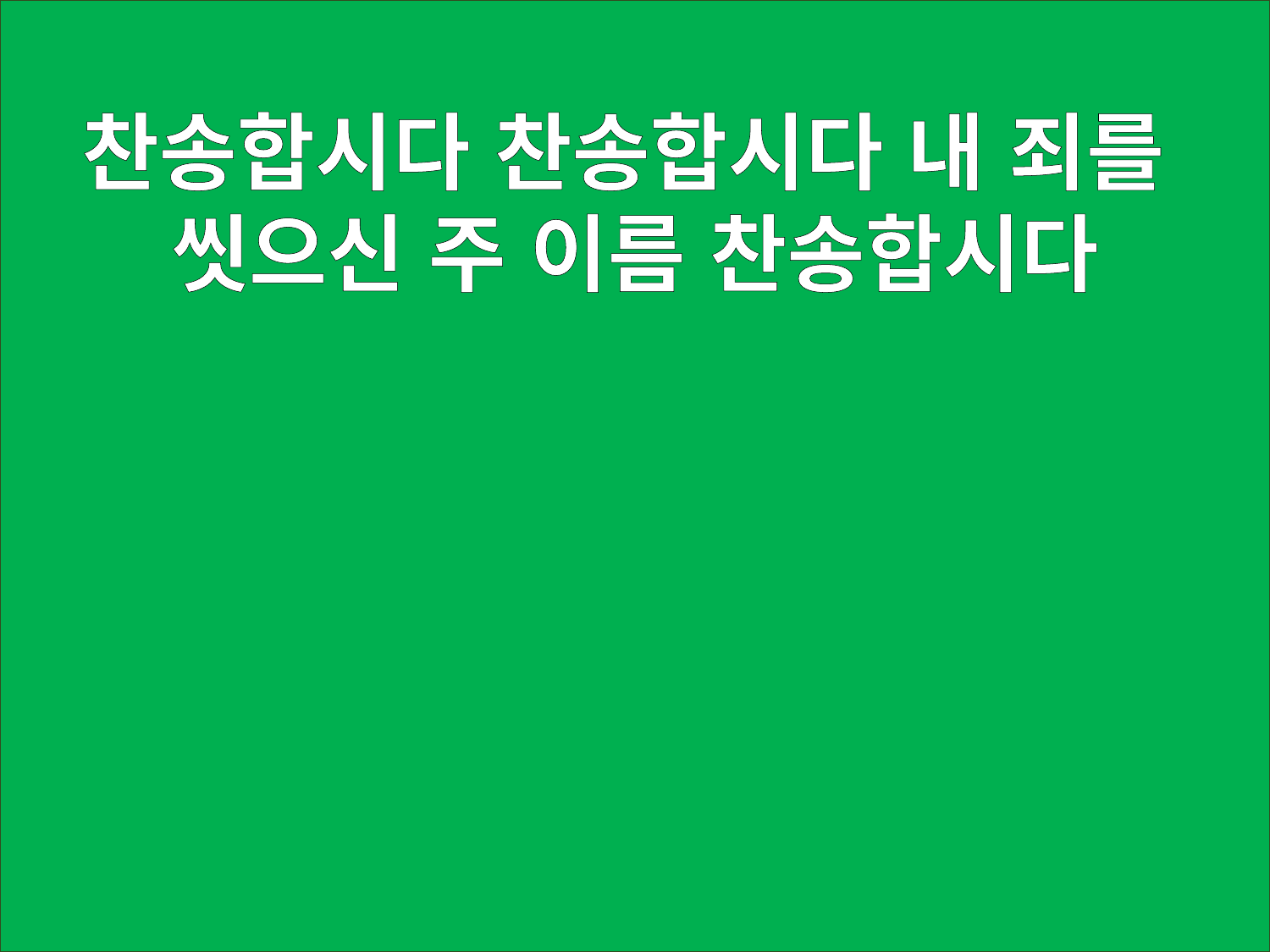

찬송합시다 찬송합시다 내 죄를
씻으신 주 이름 찬송합시다